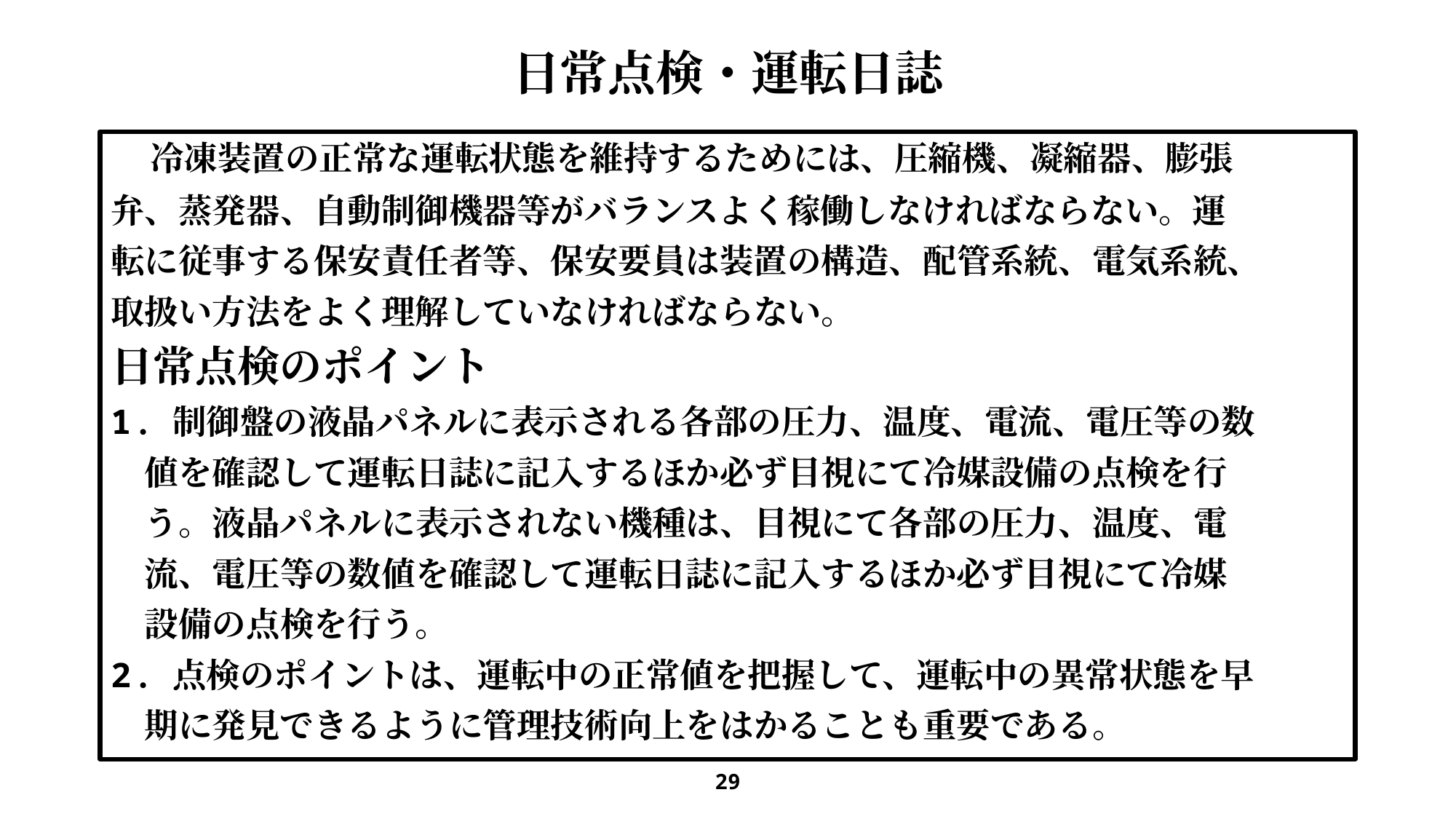

# 日常点検・運転日誌
　冷凍装置の正常な運転状態を維持するためには、圧縮機、凝縮器、膨張
弁、蒸発器、自動制御機器等がバランスよく稼働しなければならない。運
転に従事する保安責任者等、保安要員は装置の構造、配管系統、電気系統、
取扱い方法をよく理解していなければならない。
日常点検のポイント
1．制御盤の液晶パネルに表示される各部の圧力、温度、電流、電圧等の数
　値を確認して運転日誌に記入するほか必ず目視にて冷媒設備の点検を行
　う。液晶パネルに表示されない機種は、目視にて各部の圧力、温度、電
　流、電圧等の数値を確認して運転日誌に記入するほか必ず目視にて冷媒
　設備の点検を行う。
2．点検のポイントは、運転中の正常値を把握して、運転中の異常状態を早
　期に発見できるように管理技術向上をはかることも重要である。
29